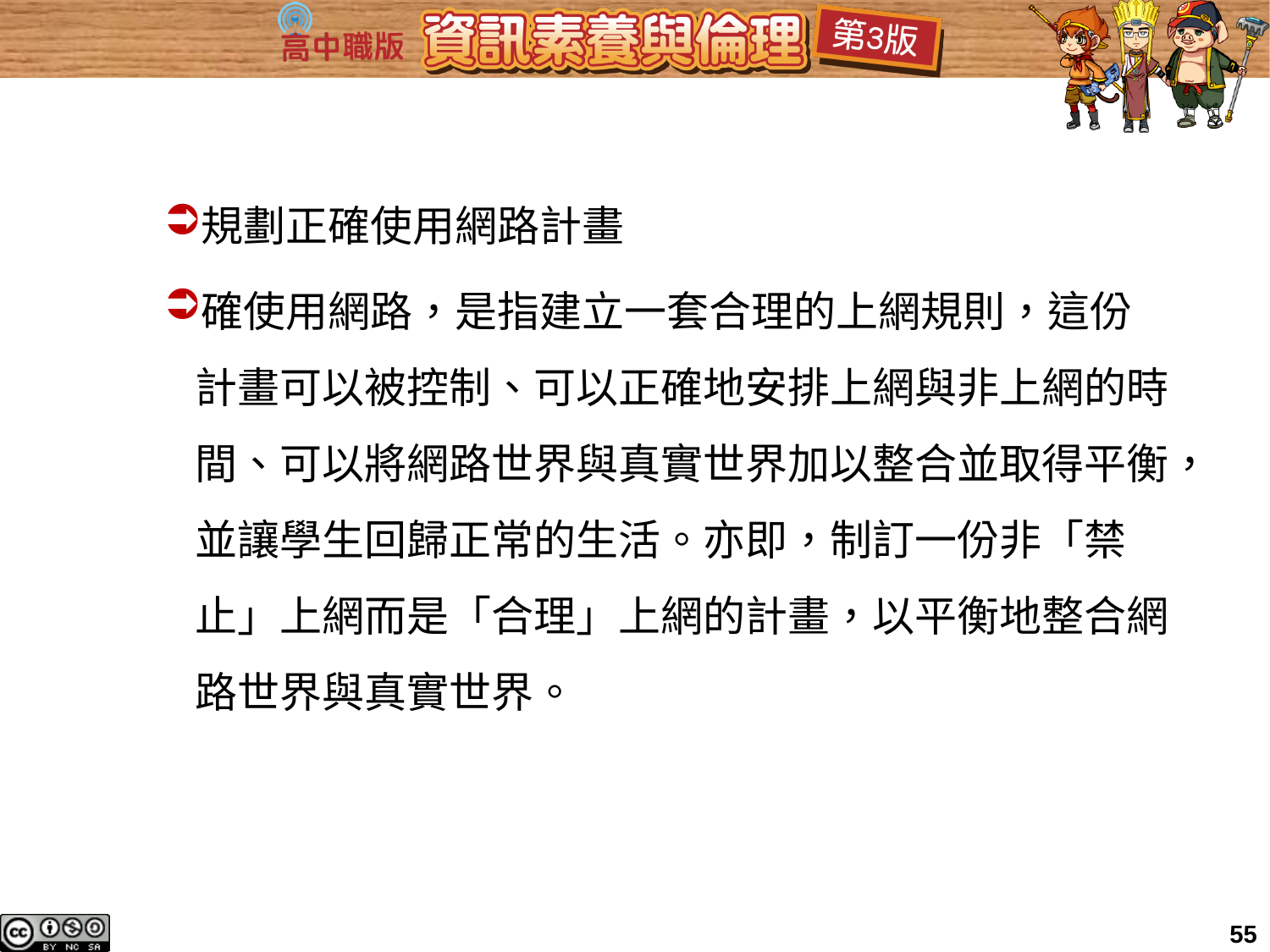

規劃正確使用網路計畫
確使用網路，是指建立一套合理的上網規則，這份計畫可以被控制、可以正確地安排上網與非上網的時間、可以將網路世界與真實世界加以整合並取得平衡，並讓學生回歸正常的生活。亦即，制訂一份非「禁止」上網而是「合理」上網的計畫，以平衡地整合網路世界與真實世界。
55